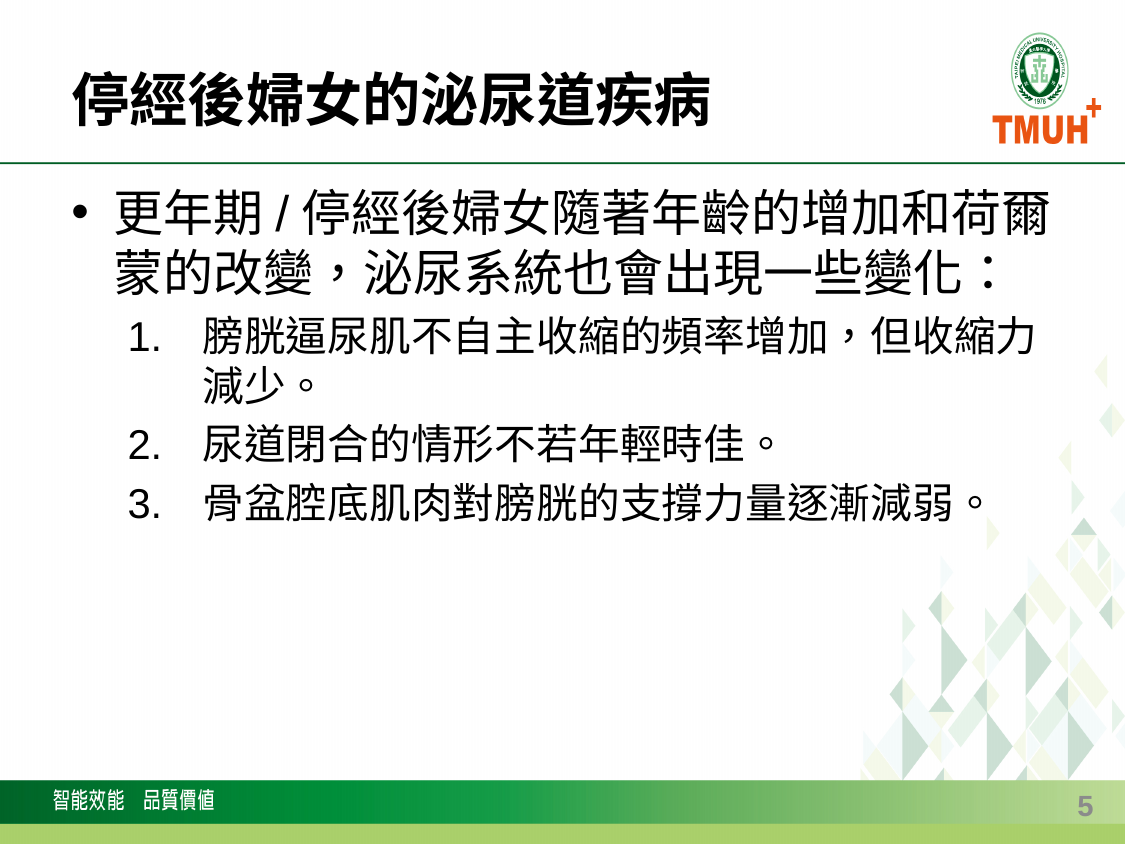

# 停經後婦女的泌尿道疾病
更年期/停經後婦女隨著年齡的增加和荷爾蒙的改變，泌尿系統也會出現一些變化：
膀胱逼尿肌不自主收縮的頻率增加，但收縮力減少。
尿道閉合的情形不若年輕時佳。
骨盆腔底肌肉對膀胱的支撐力量逐漸減弱。

5